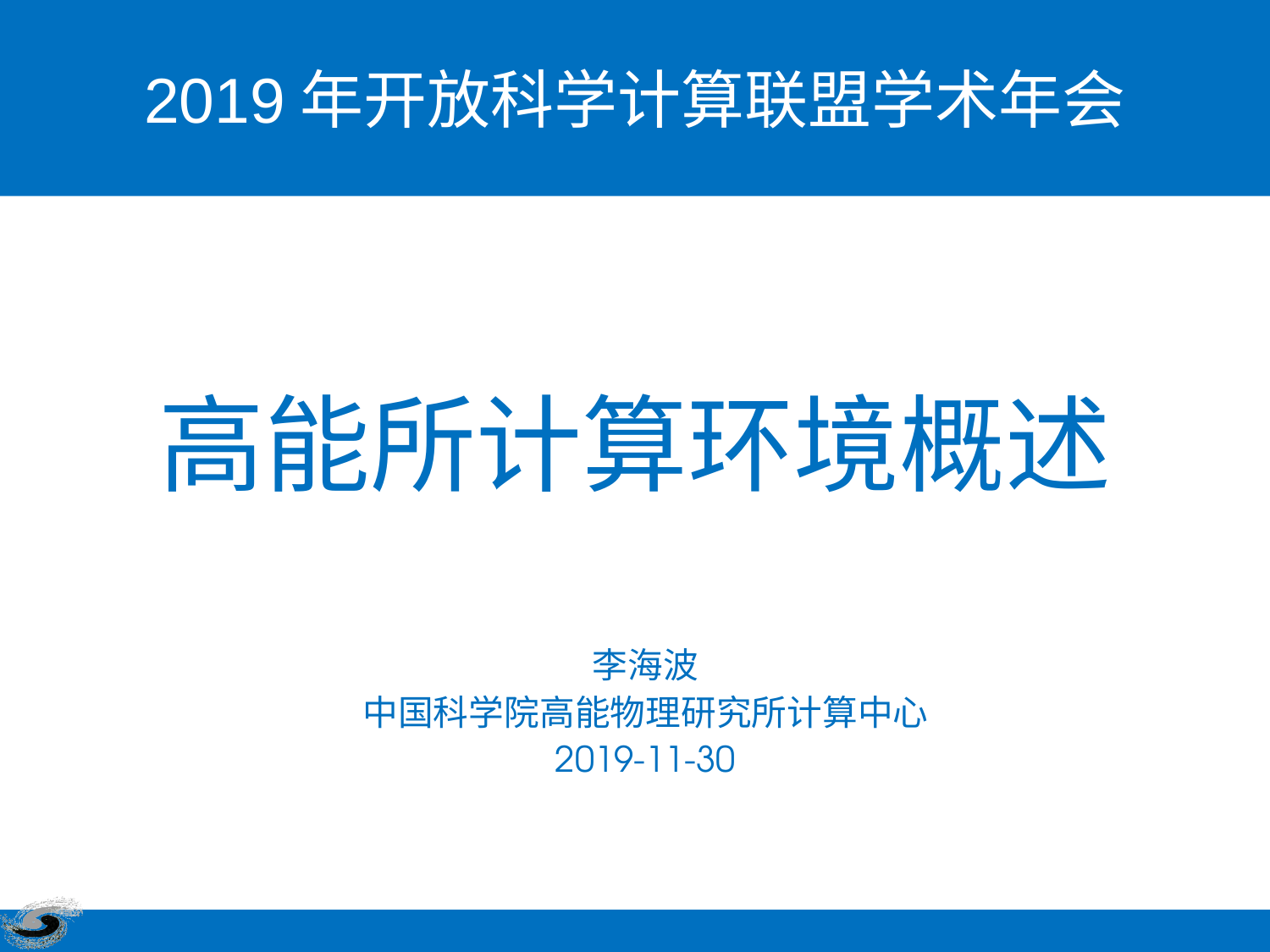

2019年开放科学计算联盟学术年会
# 高能所计算环境概述

李海波
中国科学院高能物理研究所计算中心
2019-11-30